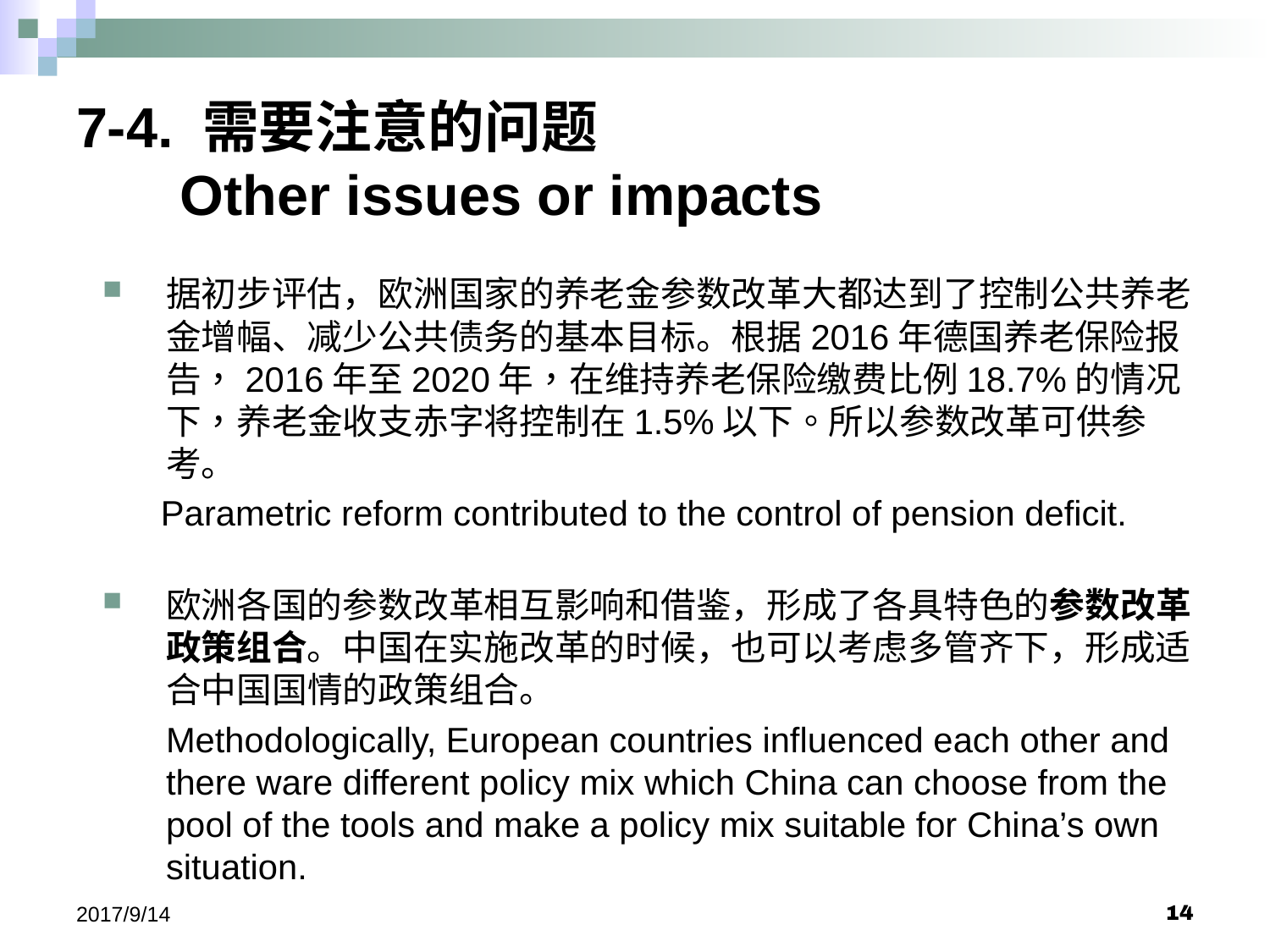

# 7-4. 需要注意的问题 Other issues or impacts

据初步评估，欧洲国家的养老金参数改革大都达到了控制公共养老金增幅、减少公共债务的基本目标。根据2016年德国养老保险报告，2016年至2020年，在维持养老保险缴费比例18.7%的情况下，养老金收支赤字将控制在1.5%以下。所以参数改革可供参考。
      Parametric reform contributed to the control of pension deficit.

欧洲各国的参数改革相互影响和借鉴，形成了各具特色的参数改革政策组合。中国在实施改革的时候，也可以考虑多管齐下，形成适合中国国情的政策组合。
Methodologically, European countries influenced each other and there ware different policy mix which China can choose from the pool of the tools and make a policy mix suitable for China’s own situation.

2017/9/14
14